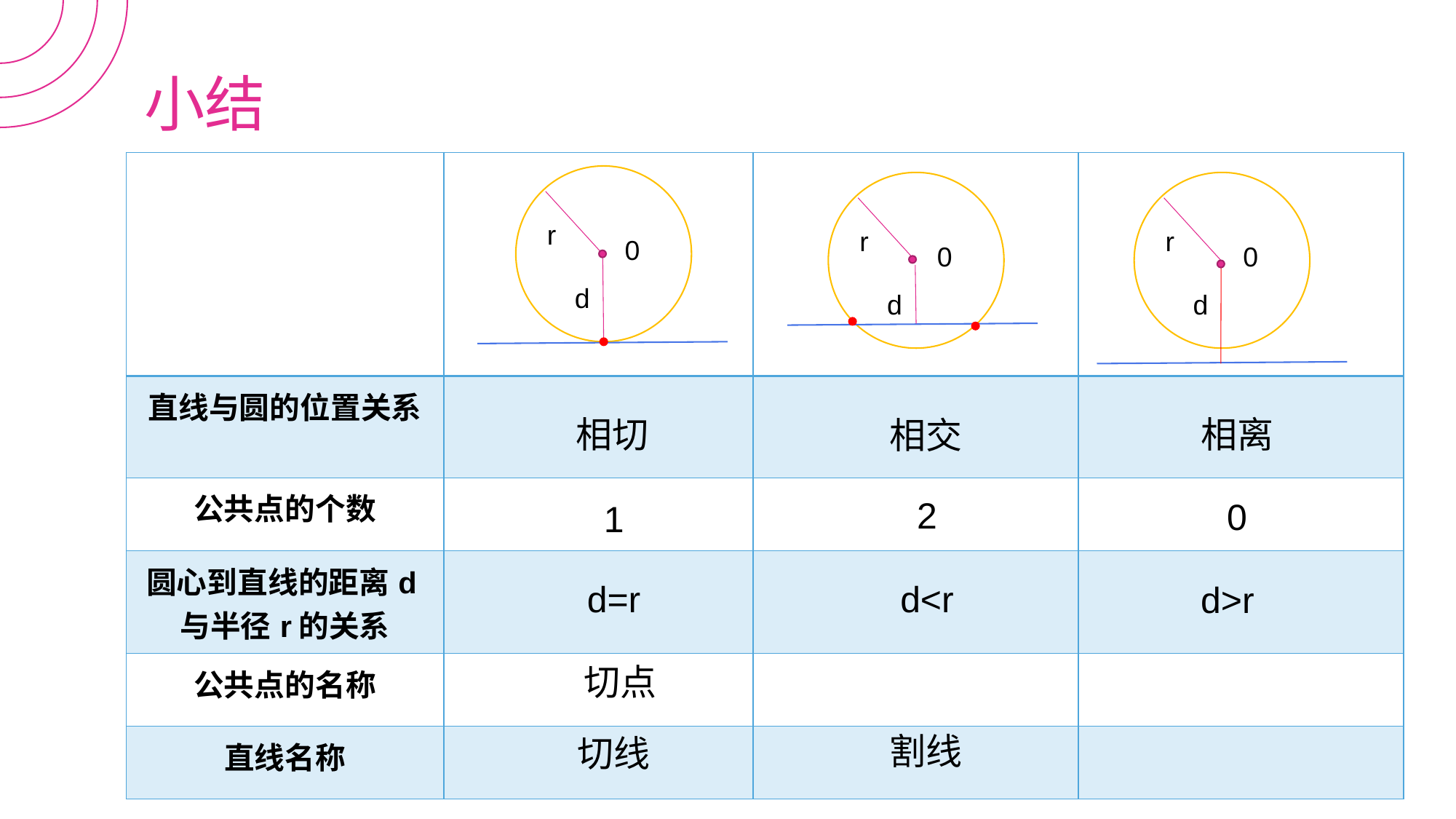

小结
|  |  |  |  |
| --- | --- | --- | --- |
| 直线与圆的位置关系 |  |  |  |
| 公共点的个数 |  |  |  |
| 圆心到直线的距离d与半径r的关系 |  |  |  |
| 公共点的名称 |  |  |  |
| 直线名称 |  |  |  |

r
r
r
0
0
0

d
d
d

相切
相离
相交
2
0
1
d=r
d<r
d>r
切点
割线
切线